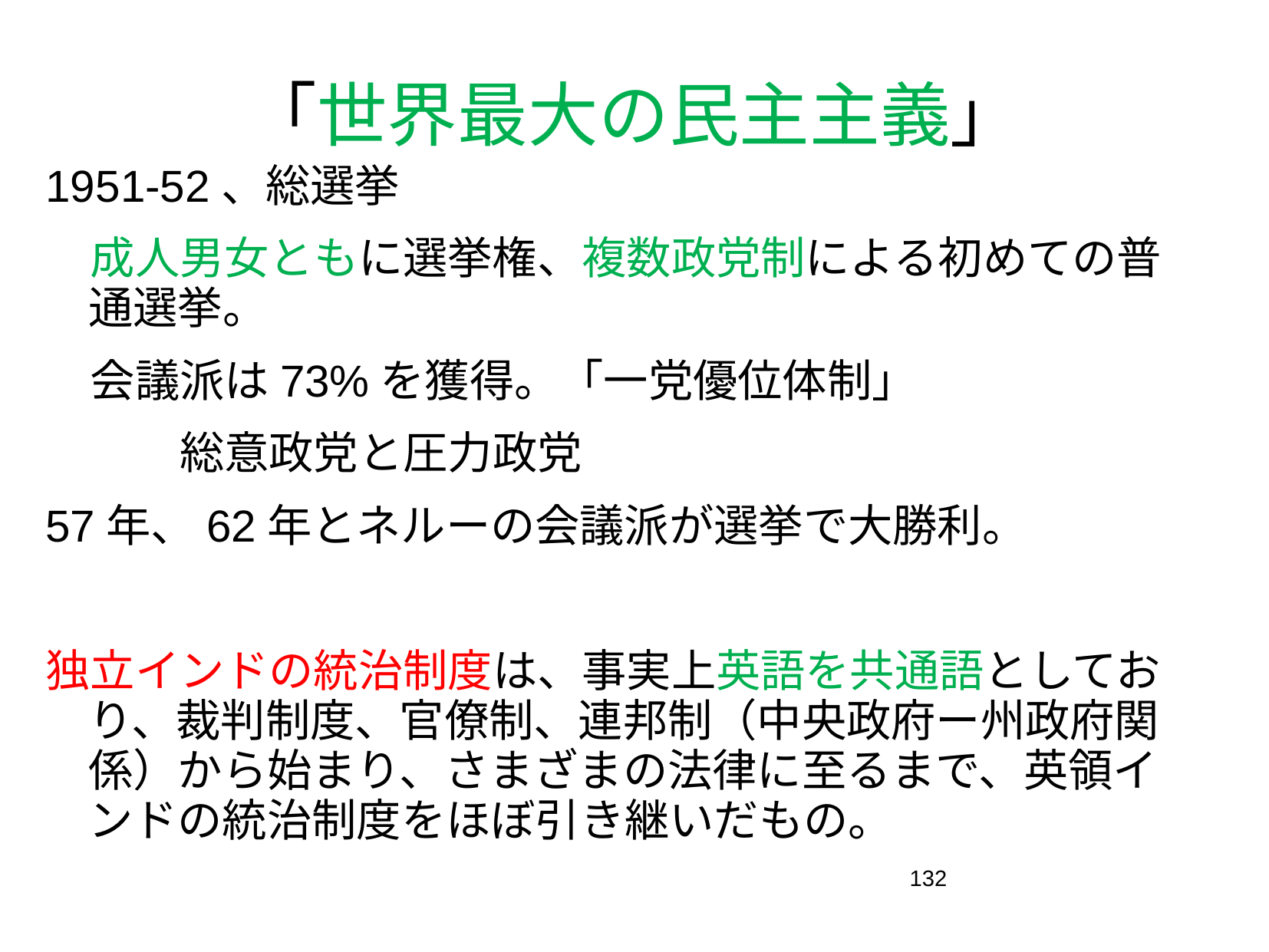

# 「世界最大の民主主義」
1951-52、総選挙
　成人男女ともに選挙権、複数政党制による初めての普通選挙。
　会議派は73%を獲得。「一党優位体制」
　　　総意政党と圧力政党
57年、62年とネルーの会議派が選挙で大勝利。

独立インドの統治制度は、事実上英語を共通語としており、裁判制度、官僚制、連邦制（中央政府ー州政府関係）から始まり、さまざまの法律に至るまで、英領インドの統治制度をほぼ引き継いだもの。
132